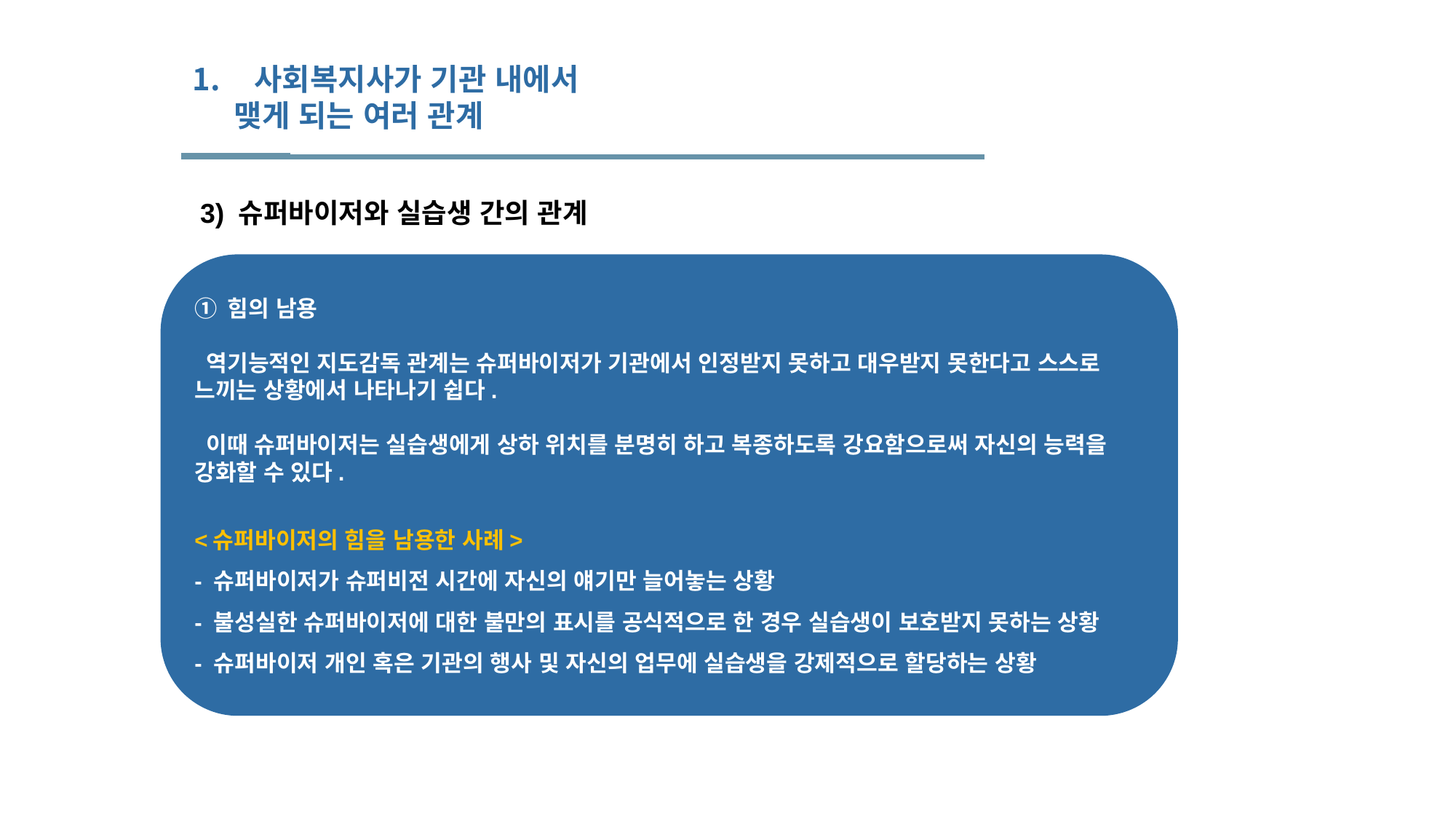

사회복지사가 기관 내에서
    맺게 되는 여러 관계

 3) 슈퍼바이저와 실습생 간의 관계

① 힘의 남용

 역기능적인 지도감독 관계는 슈퍼바이저가 기관에서 인정받지 못하고 대우받지 못한다고 스스로 느끼는 상황에서 나타나기 쉽다.

 이때 슈퍼바이저는 실습생에게 상하 위치를 분명히 하고 복종하도록 강요함으로써 자신의 능력을 강화할 수 있다.

<슈퍼바이저의 힘을 남용한 사례>
- 슈퍼바이저가 슈퍼비전 시간에 자신의 얘기만 늘어놓는 상황
- 불성실한 슈퍼바이저에 대한 불만의 표시를 공식적으로 한 경우 실습생이 보호받지 못하는 상황
- 슈퍼바이저 개인 혹은 기관의 행사 및 자신의 업무에 실습생을 강제적으로 할당하는 상황